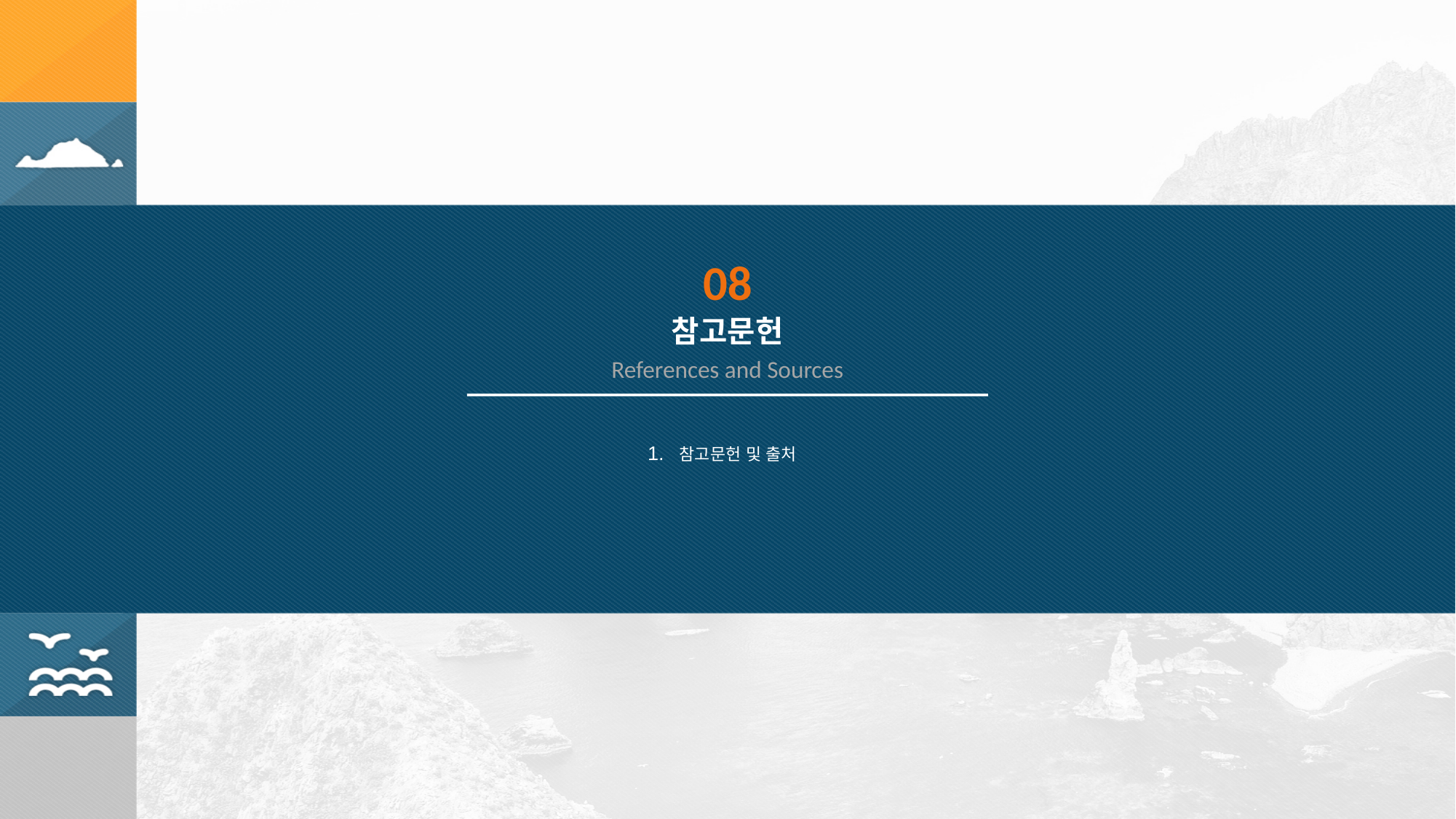

08
참고문헌

References and Sources

 참고문헌 및 출처